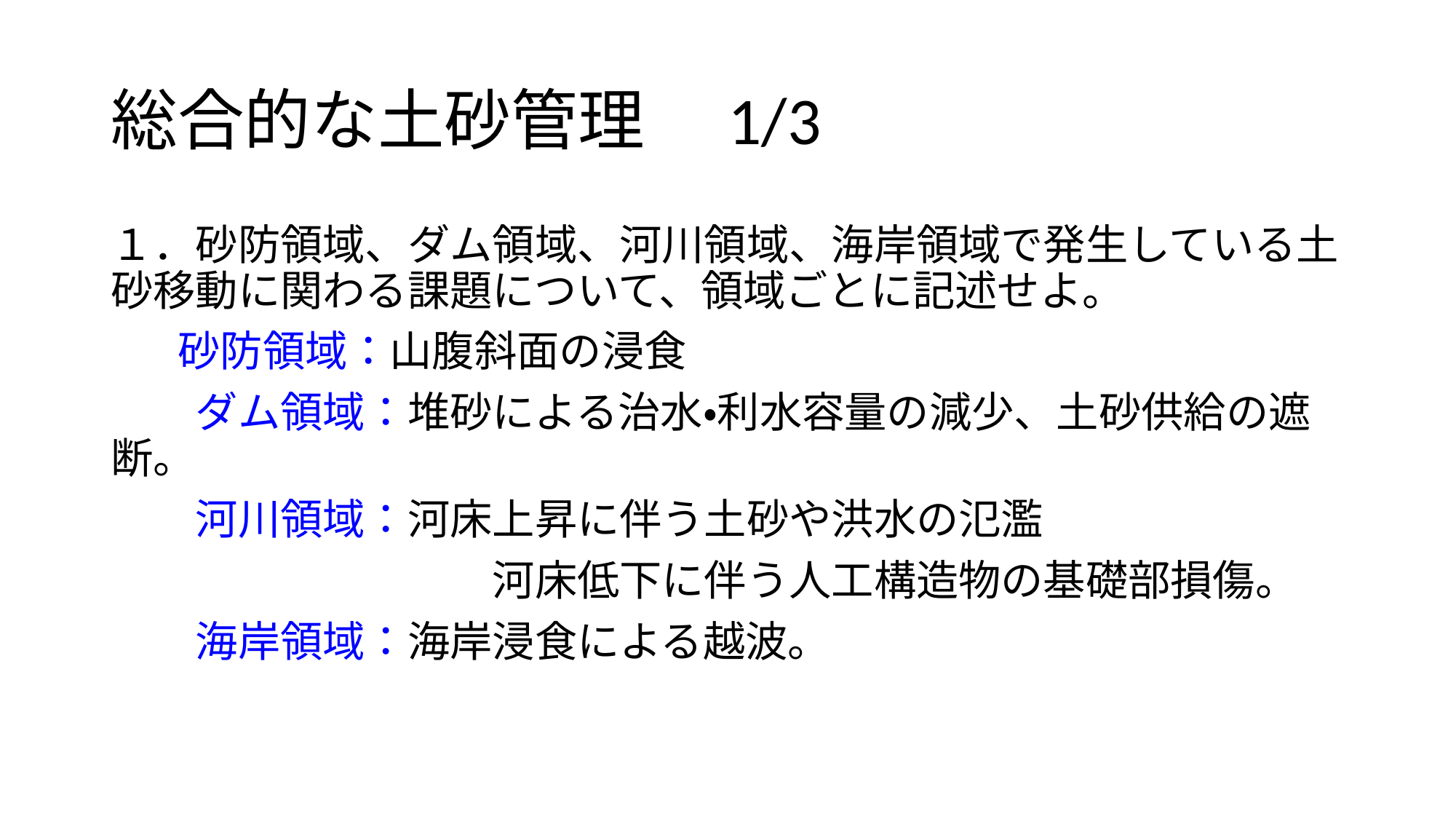

# 総合的な土砂管理　1/3
１．砂防領域、ダム領域、河川領域、海岸領域で発生している土砂移動に関わる課題について、領域ごとに記述せよ。
      砂防領域：山腹斜面の浸食
　　ダム領域：堆砂による治水・利水容量の減少、土砂供給の遮断。
　　河川領域：河床上昇に伴う土砂や洪水の氾濫
　　　　　　　　　河床低下に伴う人工構造物の基礎部損傷。
　　海岸領域：海岸浸食による越波。